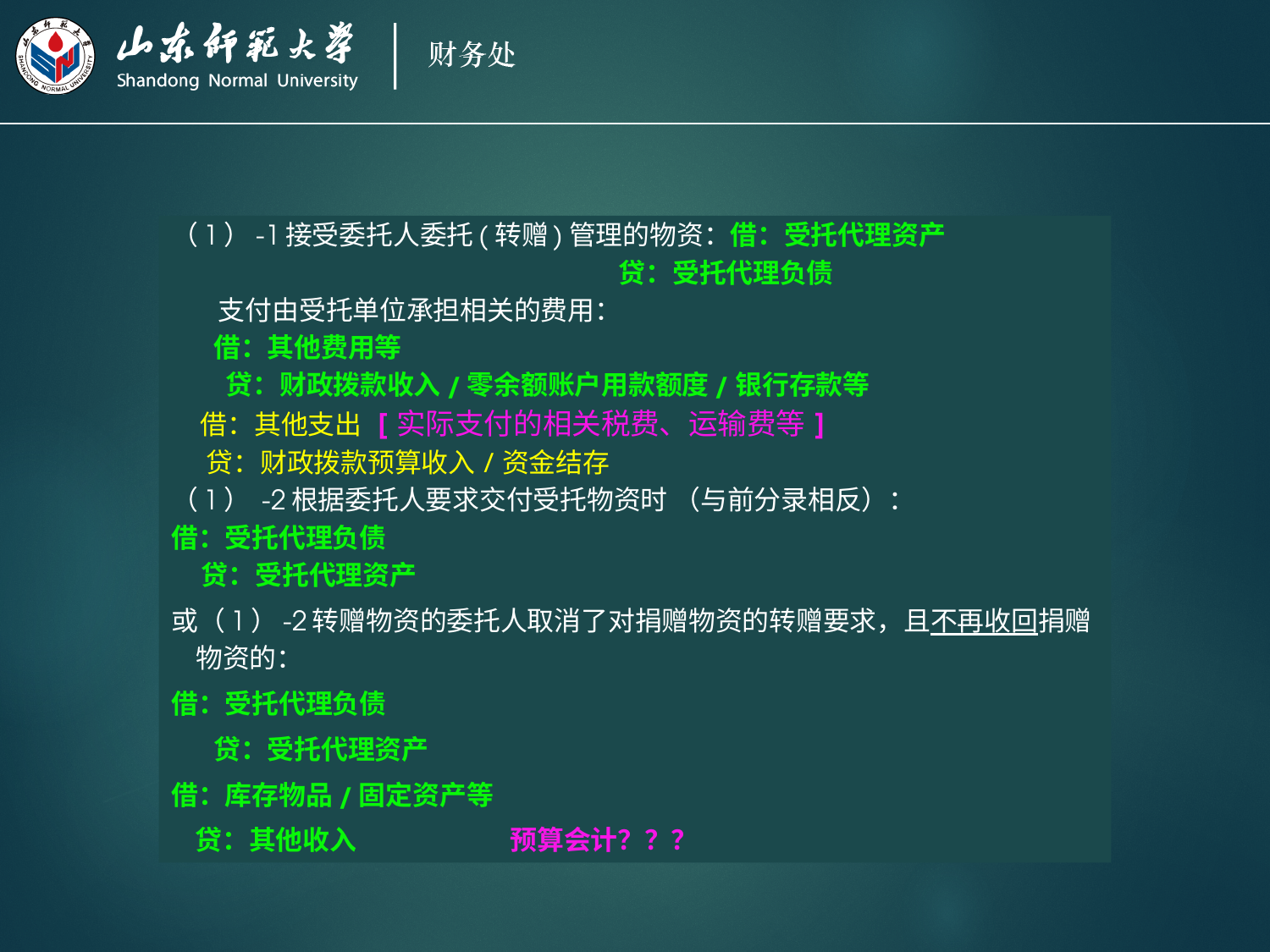

（1）-1接受委托人委托(转赠)管理的物资：借：受托代理资产
                                                                        贷：受托代理负债
       支付由受托单位承担相关的费用：
      借：其他费用等
        贷：财政拨款收入/零余额账户用款额度/银行存款等
    借：其他支出 [实际支付的相关税费、运输费等]
     贷：财政拨款预算收入/资金结存
（1） -2根据委托人要求交付受托物资时 （与前分录相反）：
借：受托代理负债
    贷：受托代理资产
或（1）-2转赠物资的委托人取消了对捐赠物资的转赠要求，且不再收回捐赠物资的：
借：受托代理负债
      贷：受托代理资产
借：库存物品/固定资产等
   贷：其他收入                         预算会计？？？